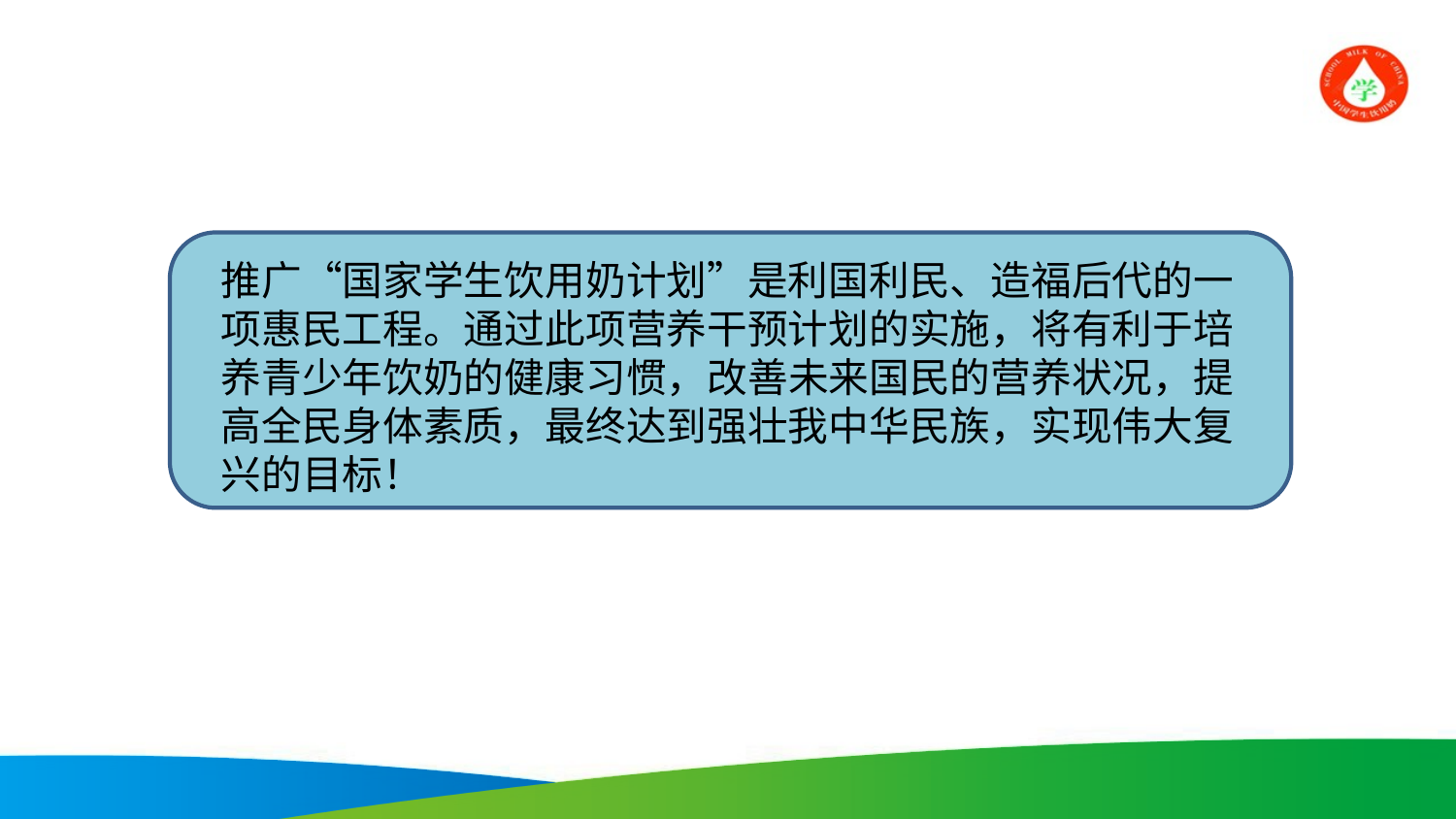

推广“国家学生饮用奶计划”是利国利民、造福后代的一项惠民工程。通过此项营养干预计划的实施，将有利于培养青少年饮奶的健康习惯，改善未来国民的营养状况，提高全民身体素质，最终达到强壮我中华民族，实现伟大复兴的目标！